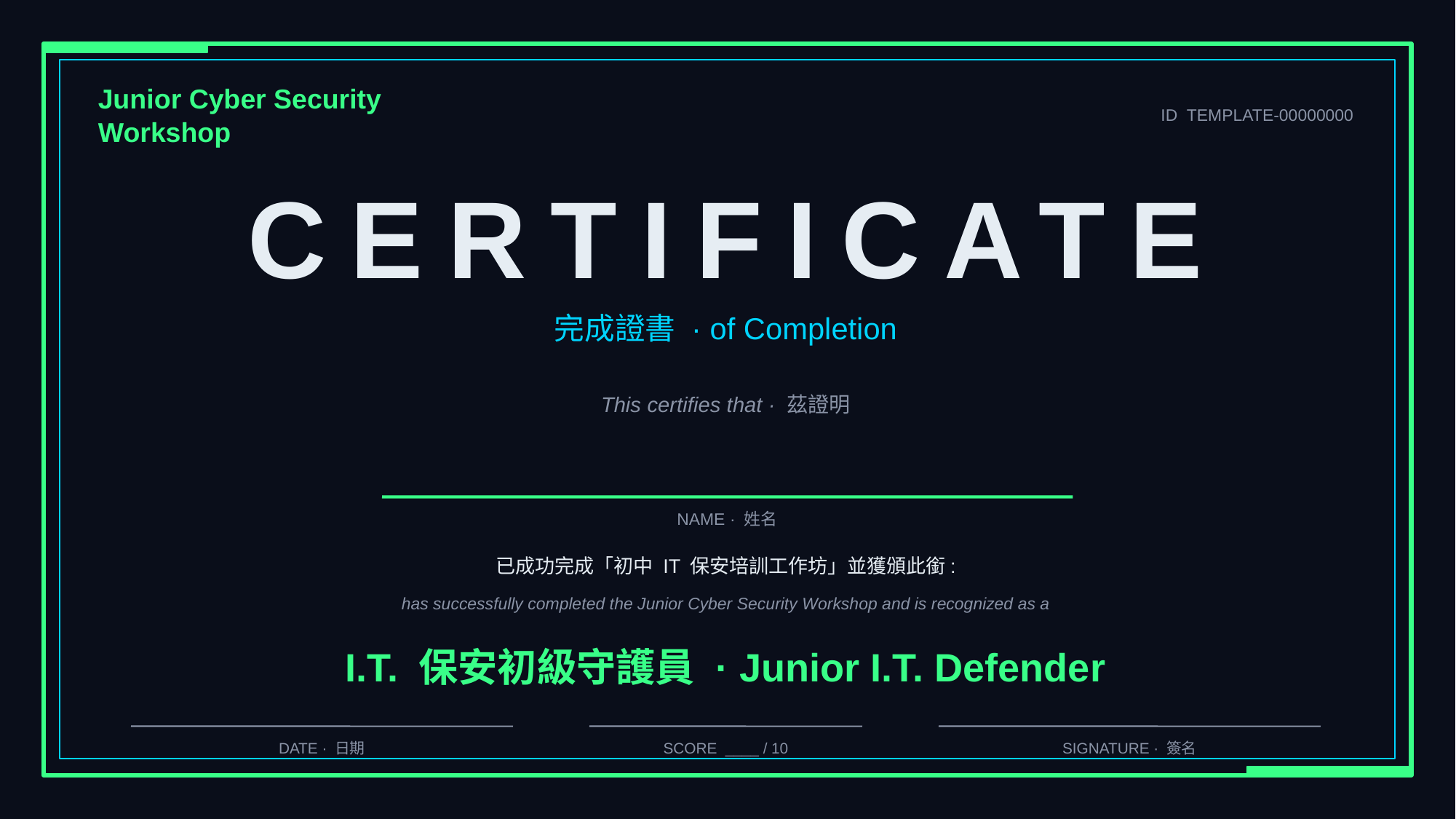

Junior Cyber Security Workshop
ID  TEMPLATE-00000000
CERTIFICATE
完成證書 · of Completion
This certifies that · 茲證明

NAME · 姓名
已成功完成「初中 IT 保安培訓工作坊」並獲頒此銜:
has successfully completed the Junior Cyber Security Workshop and is recognized as a
I.T. 保安初級守護員 · Junior I.T. Defender

DATE · 日期
SCORE  ____ / 10
SIGNATURE · 簽名